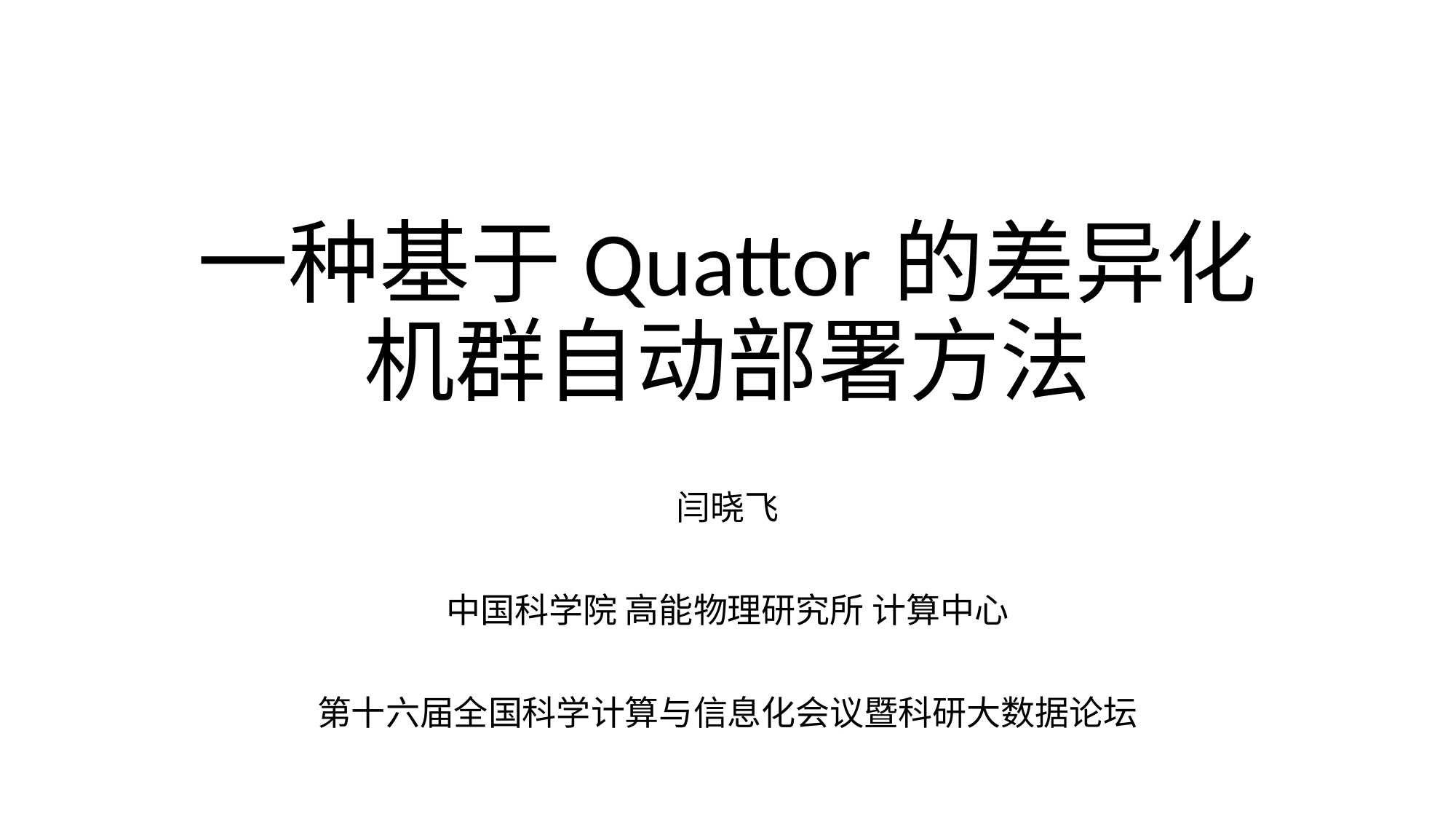

# 一种基于Quattor的差异化机群自动部署方法

闫晓飞

中国科学院 高能物理研究所 计算中心

第十六届全国科学计算与信息化会议暨科研大数据论坛